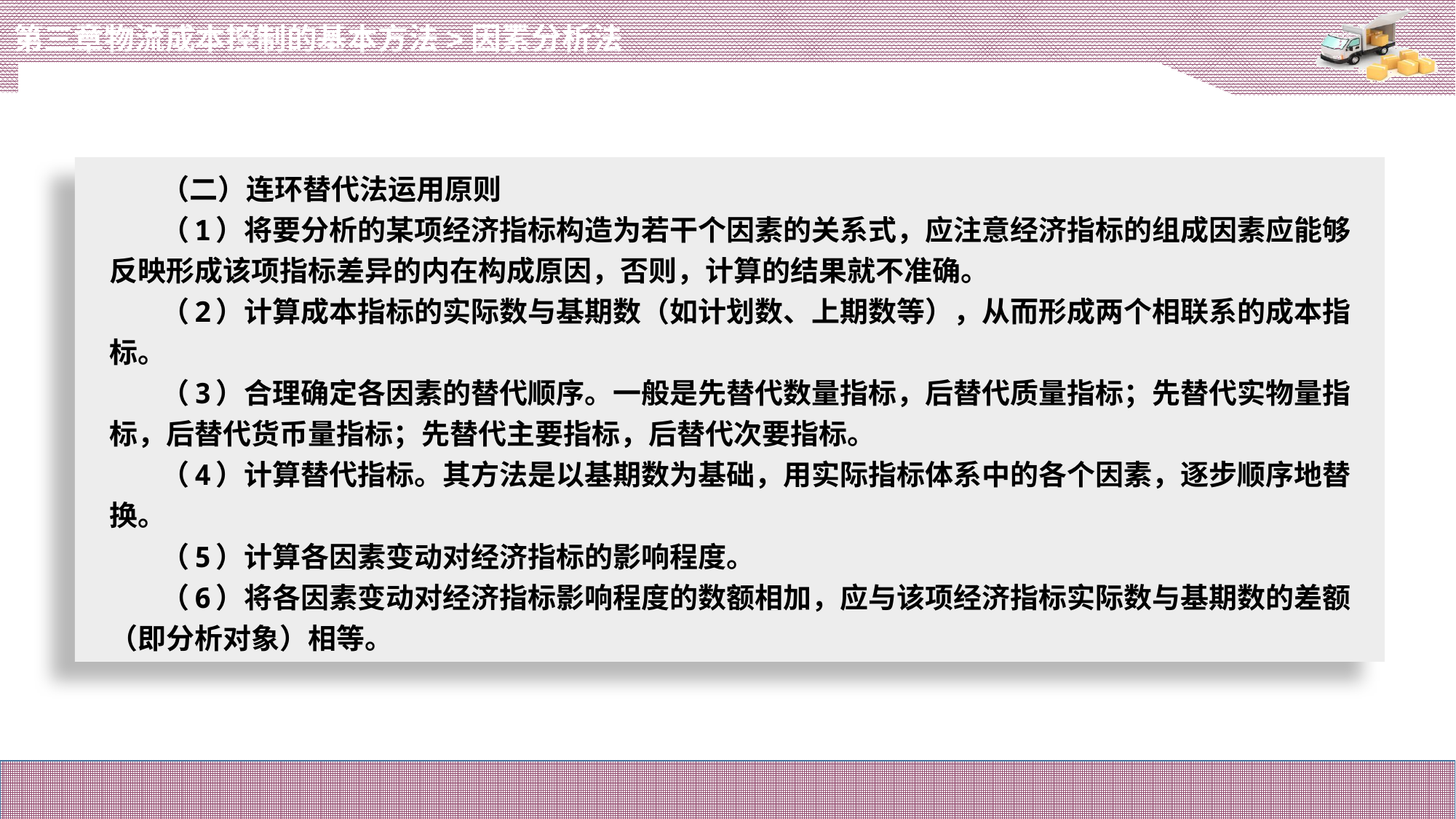

第三章物流成本控制的基本方法>因素分析法
# （二）连环替代法运用原则
（1）将要分析的某项经济指标构造为若干个因素的关系式，应注意经济指标的组成因素应能够反映形成该项指标差异的内在构成原因，否则，计算的结果就不准确。
（2）计算成本指标的实际数与基期数（如计划数、上期数等），从而形成两个相联系的成本指标。
（3）合理确定各因素的替代顺序。一般是先替代数量指标，后替代质量指标；先替代实物量指标，后替代货币量指标；先替代主要指标，后替代次要指标。
（4）计算替代指标。其方法是以基期数为基础，用实际指标体系中的各个因素，逐步顺序地替换。
（5）计算各因素变动对经济指标的影响程度。
（6）将各因素变动对经济指标影响程度的数额相加，应与该项经济指标实际数与基期数的差额（即分析对象）相等。